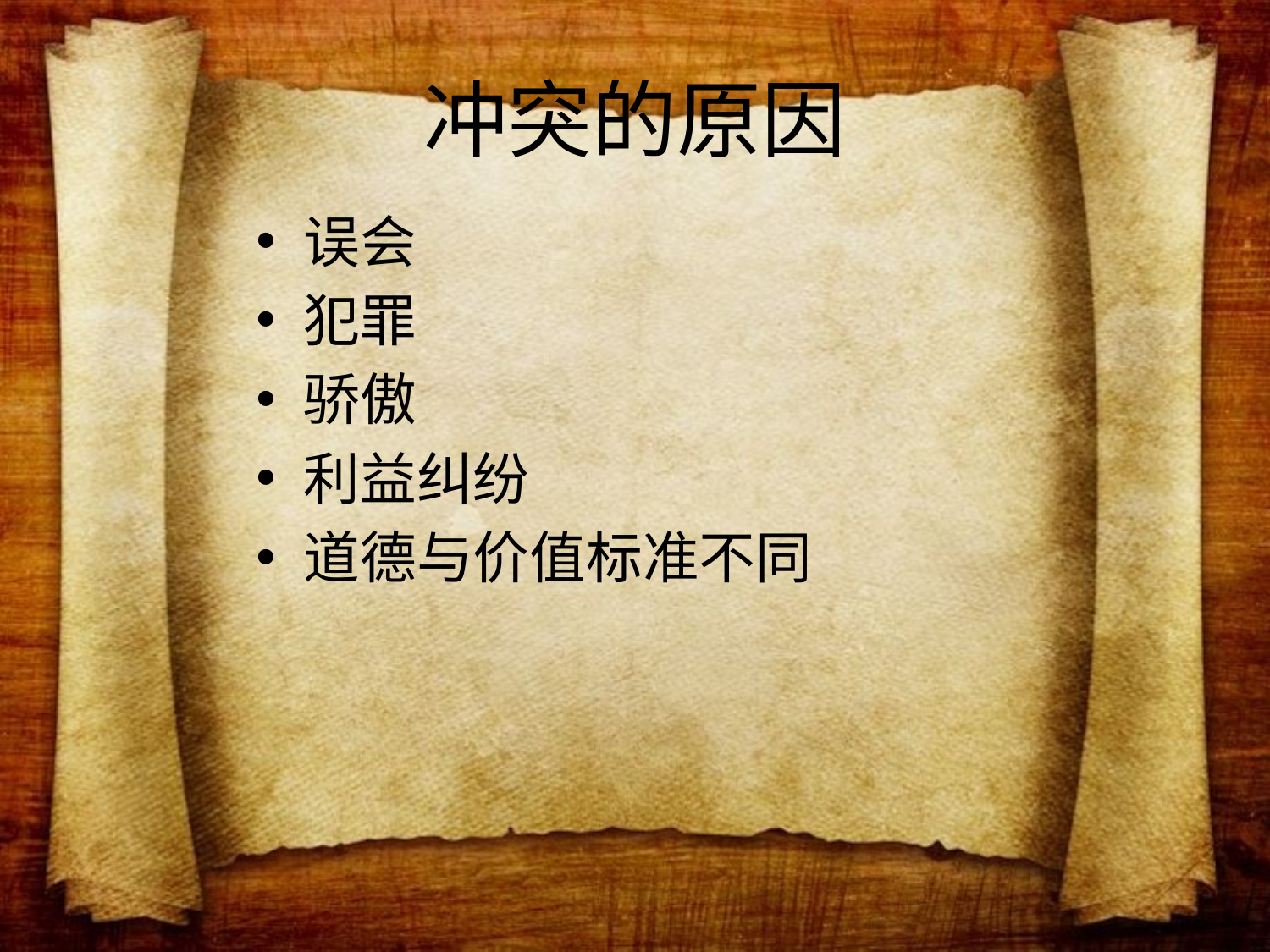

# 冲突的原因
误会
犯罪
骄傲
利益纠纷
道德与价值标准不同